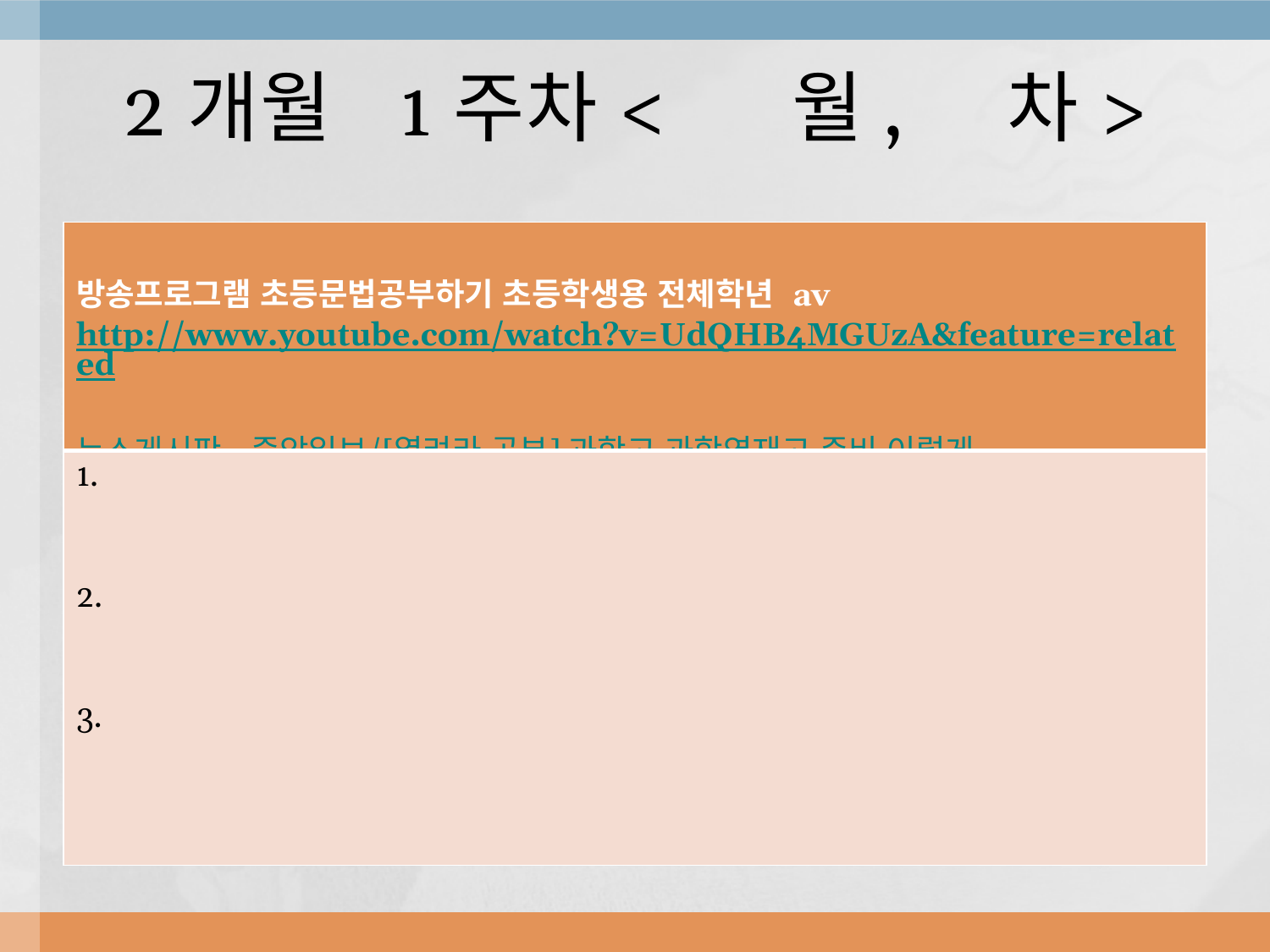

# 2개월  1주차<     월,    차>
| 방송프로그램 초등문법공부하기 초등학생용 전체학년 av http://www.youtube.com/watch?v=UdQHB4MGUzA&feature=related 뉴스게시판 - 중앙일보/[열려라 공부] 과학고·과학영재고 준비 이렇게 |
| --- |
| 1. 2. 3. |